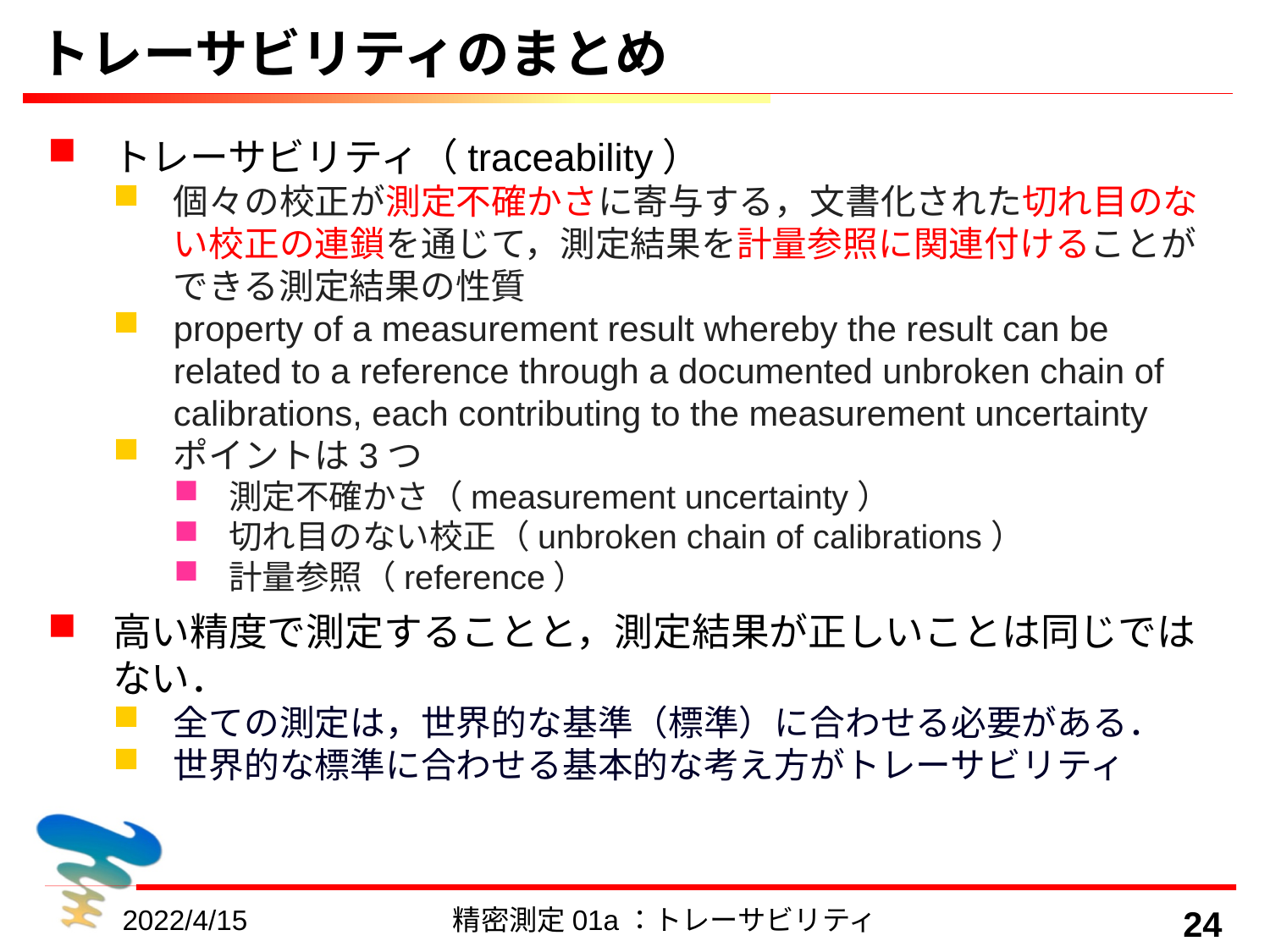

# トレーサビリティのまとめ
トレーサビリティ（traceability）
個々の校正が測定不確かさに寄与する，文書化された切れ目のない校正の連鎖を通じて，測定結果を計量参照に関連付けることができる測定結果の性質
property of a measurement result whereby the result can be related to a reference through a documented unbroken chain of calibrations, each contributing to the measurement uncertainty
ポイントは3つ
測定不確かさ（measurement uncertainty）
切れ目のない校正（unbroken chain of calibrations）
計量参照（reference）
高い精度で測定することと，測定結果が正しいことは同じではない．
全ての測定は，世界的な基準（標準）に合わせる必要がある．
世界的な標準に合わせる基本的な考え方がトレーサビリティ
2022/4/15
精密測定01a：トレーサビリティ
24